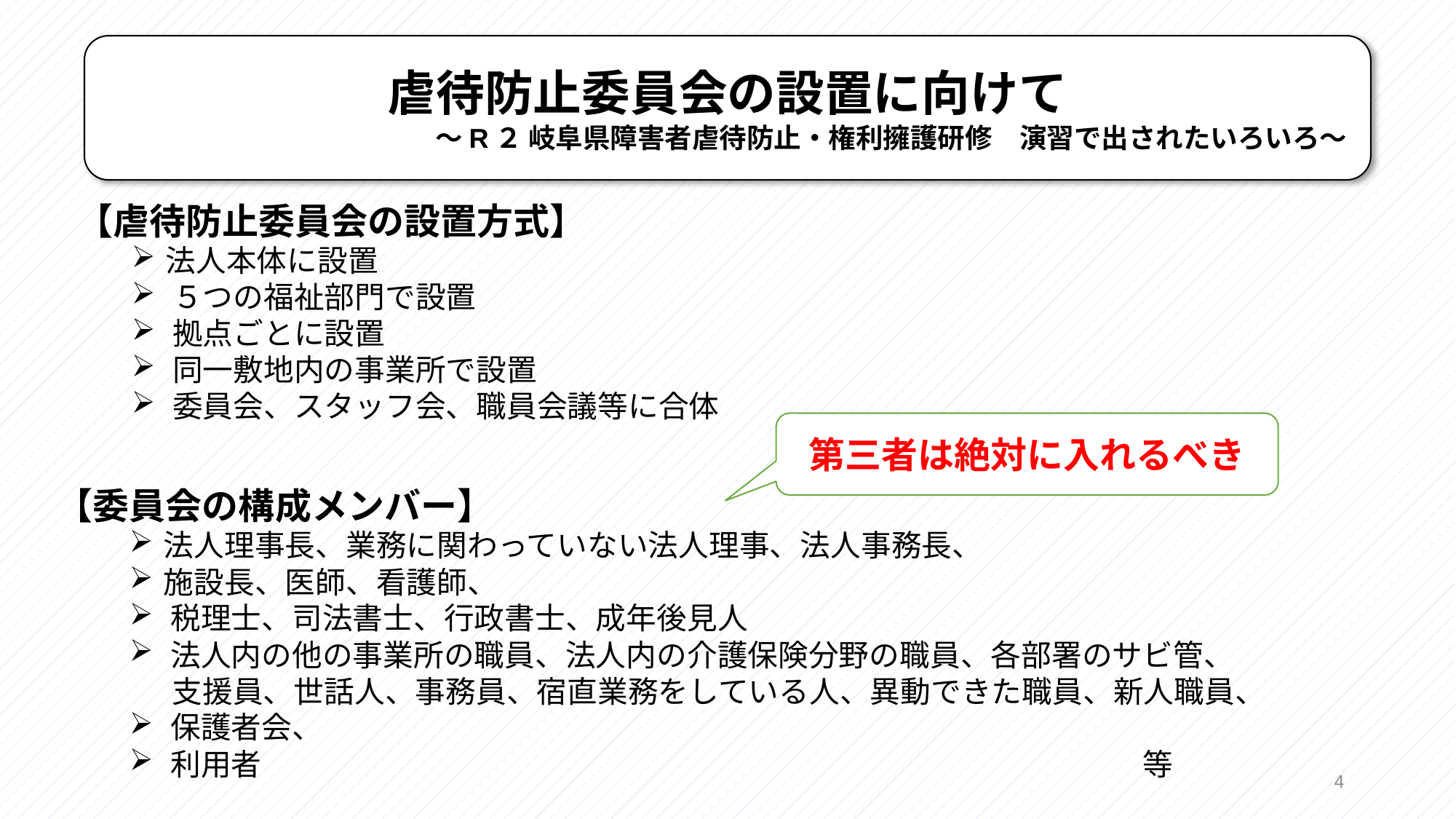

虐待防止委員会の設置に向けて
　　　　　　　　　　　　～R２ 岐阜県障害者虐待防止・権利擁護研修　演習で出されたいろいろ～
【虐待防止委員会の設置方式】
法人本体に設置
５つの福祉部門で設置
拠点ごとに設置
同一敷地内の事業所で設置
委員会、スタッフ会、職員会議等に合体

第三者は絶対に入れるべき
　【委員会の構成メンバー】
法人理事長、業務に関わっていない法人理事、法人事務長、
施設長、医師、看護師、
税理士、司法書士、行政書士、成年後見人
法人内の他の事業所の職員、法人内の介護保険分野の職員、各部署のサビ管、
　　　　　支援員、世話人、事務員、宿直業務をしている人、異動できた職員、新人職員、
保護者会、
利用者　　　　　　　　　　　　　　　　　　　　　　　　　　　　　等

4